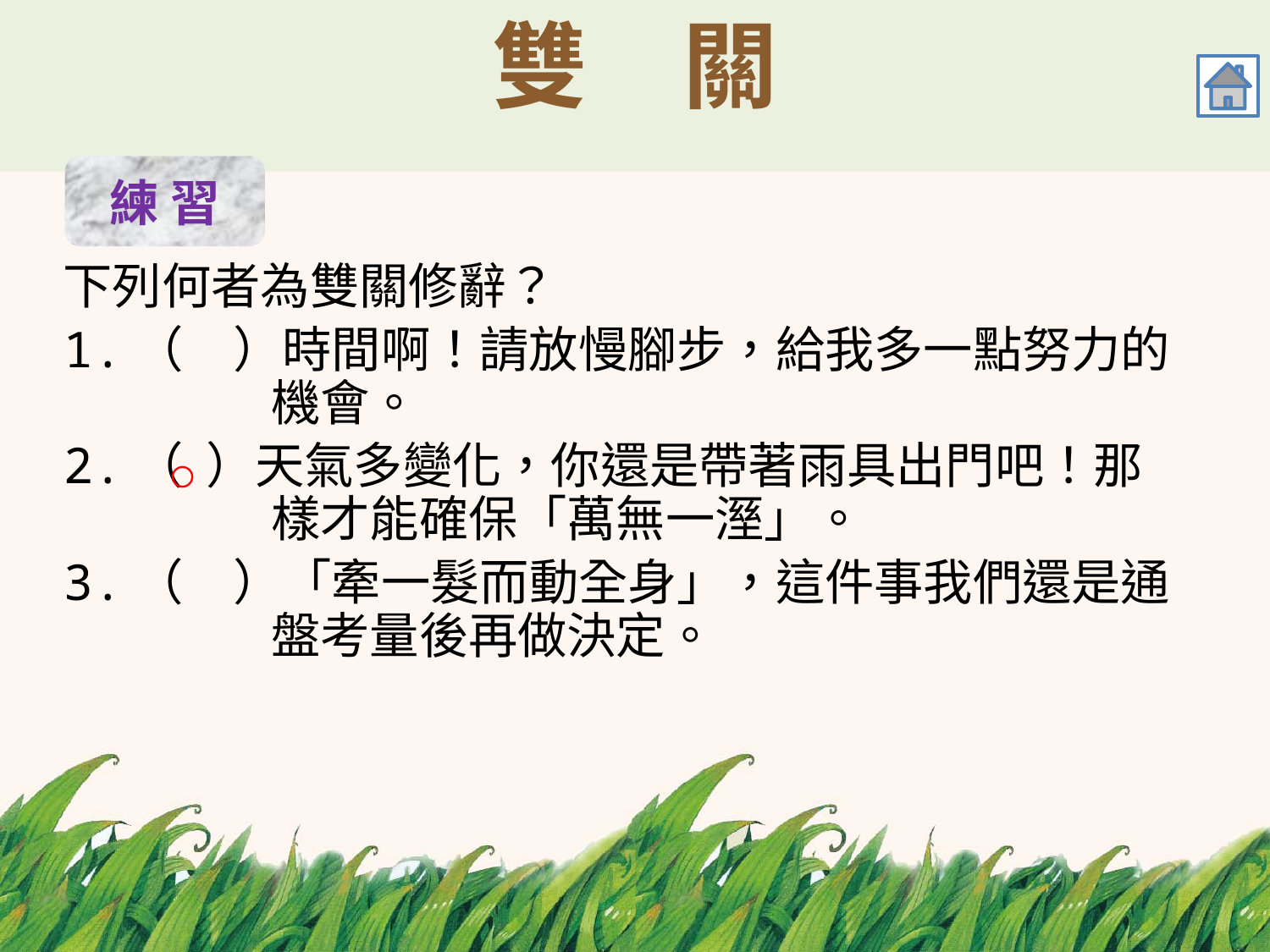

# 雙　關

練 習
下列何者為雙關修辭？
1.（　）時間啊！請放慢腳步，給我多一點努力的	   機會。
2.（  ）天氣多變化，你還是帶著雨具出門吧！那	   樣才能確保「萬無一溼」。
3.（　）「牽一髮而動全身」，這件事我們還是通	   盤考量後再做決定。
○